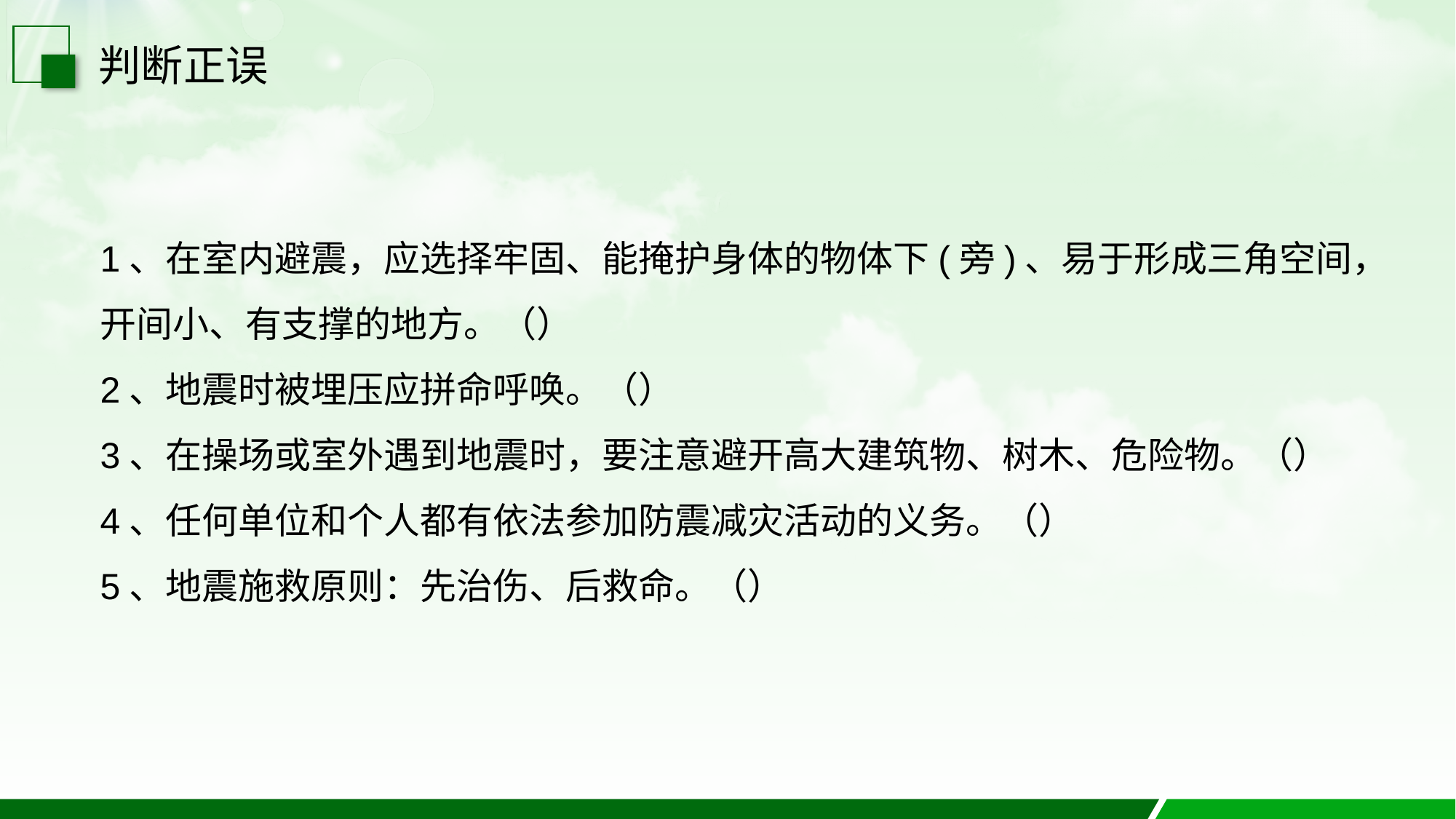

判断正误
1、在室内避震，应选择牢固、能掩护身体的物体下(旁)、易于形成三角空间，开间小、有支撑的地方。（）
2、地震时被埋压应拼命呼唤。（）
3、在操场或室外遇到地震时，要注意避开高大建筑物、树木、危险物。（）
4、任何单位和个人都有依法参加防震减灾活动的义务。（）
5、地震施救原则：先治伤、后救命。（）